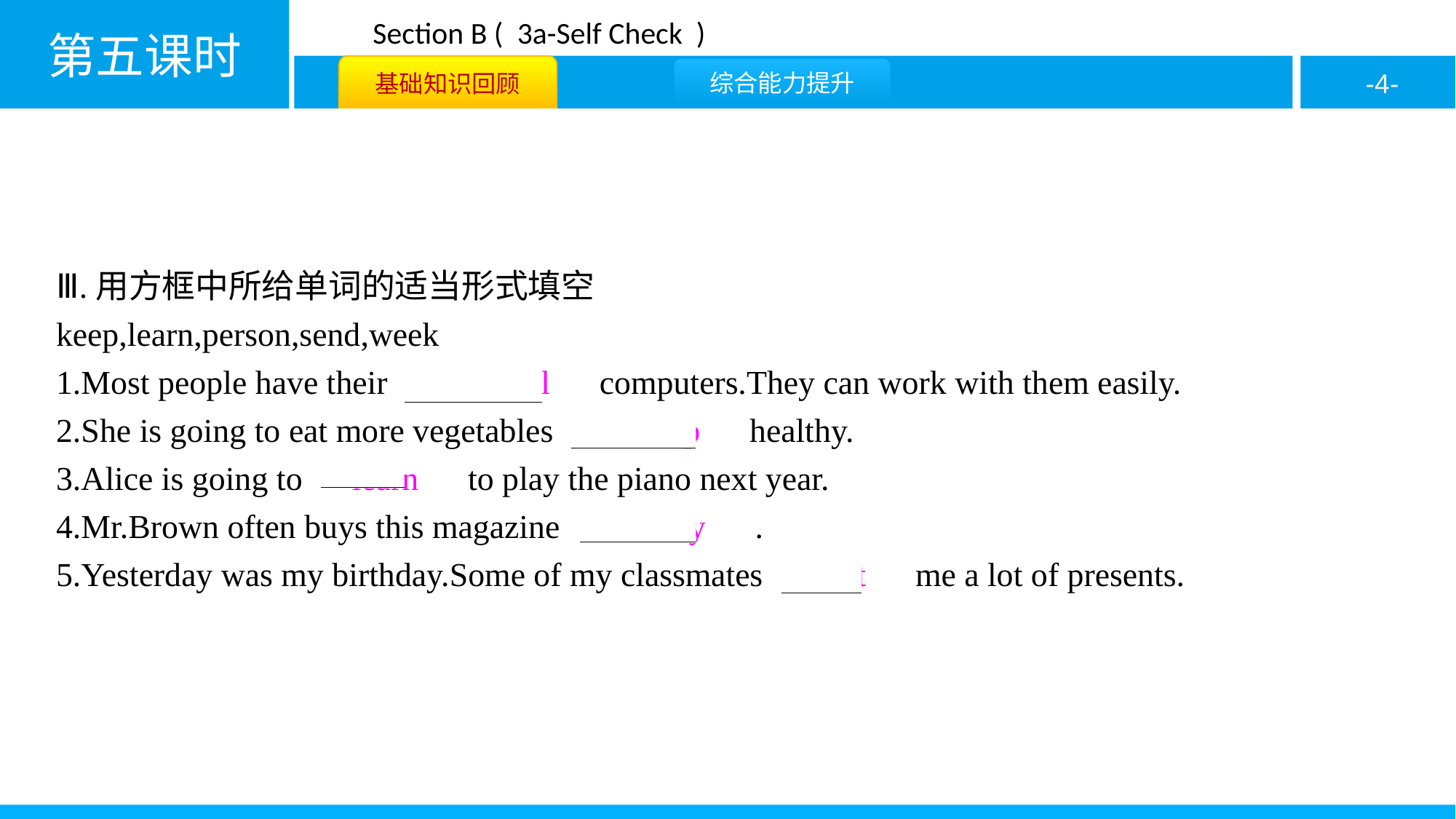

Ⅲ.用方框中所给单词的适当形式填空
keep,learn,person,send,week
1.Most people have their　personal　computers.They can work with them easily.
2.She is going to eat more vegetables　to keep　healthy.
3.Alice is going to　learn　to play the piano next year.
4.Mr.Brown often buys this magazine　weekly　.
5.Yesterday was my birthday.Some of my classmates　sent　me a lot of presents.